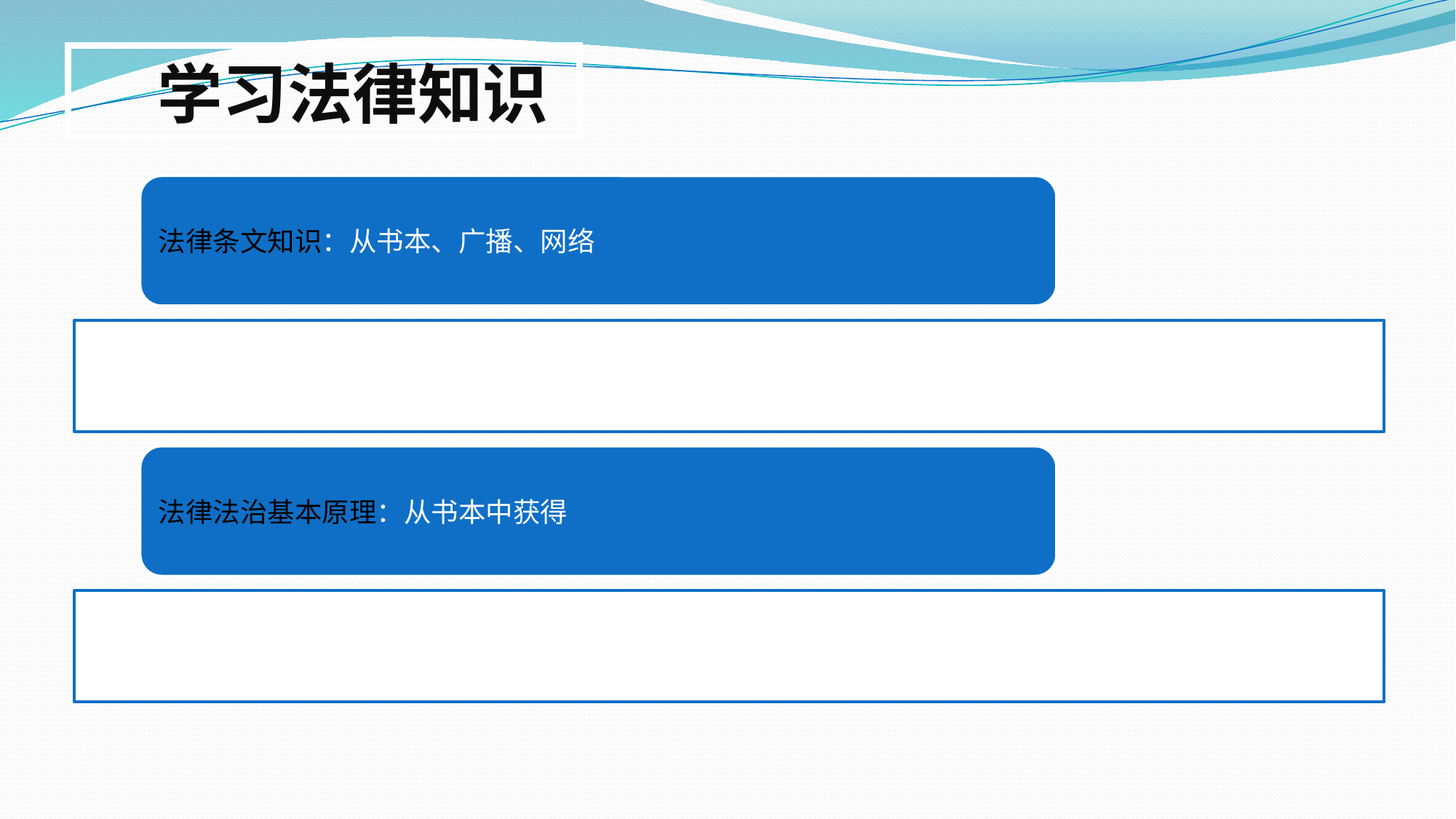

学习法律知识
法律条文知识：从书本、广播、网络
法律法治基本原理：从书本中获得